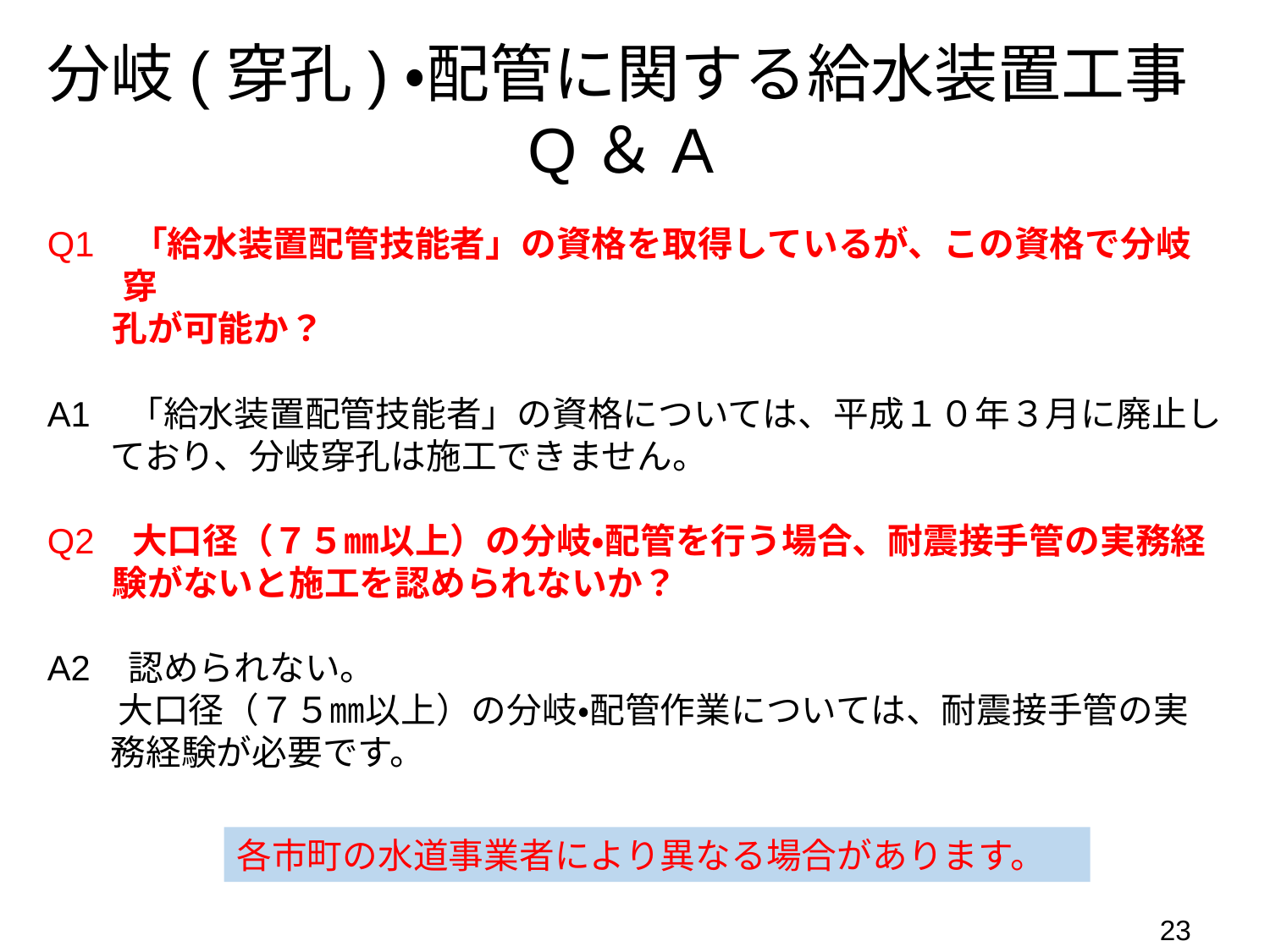

分岐(穿孔)・配管に関する給水装置工事Q＆A

Q1   「給水装置配管技能者」の資格を取得しているが、この資格で分岐穿
       孔が可能か？

A1   「給水装置配管技能者」の資格については、平成１０年３月に廃止し
       ており、分岐穿孔は施工できません。

Q2   大口径（７５㎜以上）の分岐・配管を行う場合、耐震接手管の実務経
       験がないと施工を認められないか？

A2   認められない。
　　大口径（７５㎜以上）の分岐・配管作業については、耐震接手管の実
       務経験が必要です。

各市町の水道事業者により異なる場合があります。
23